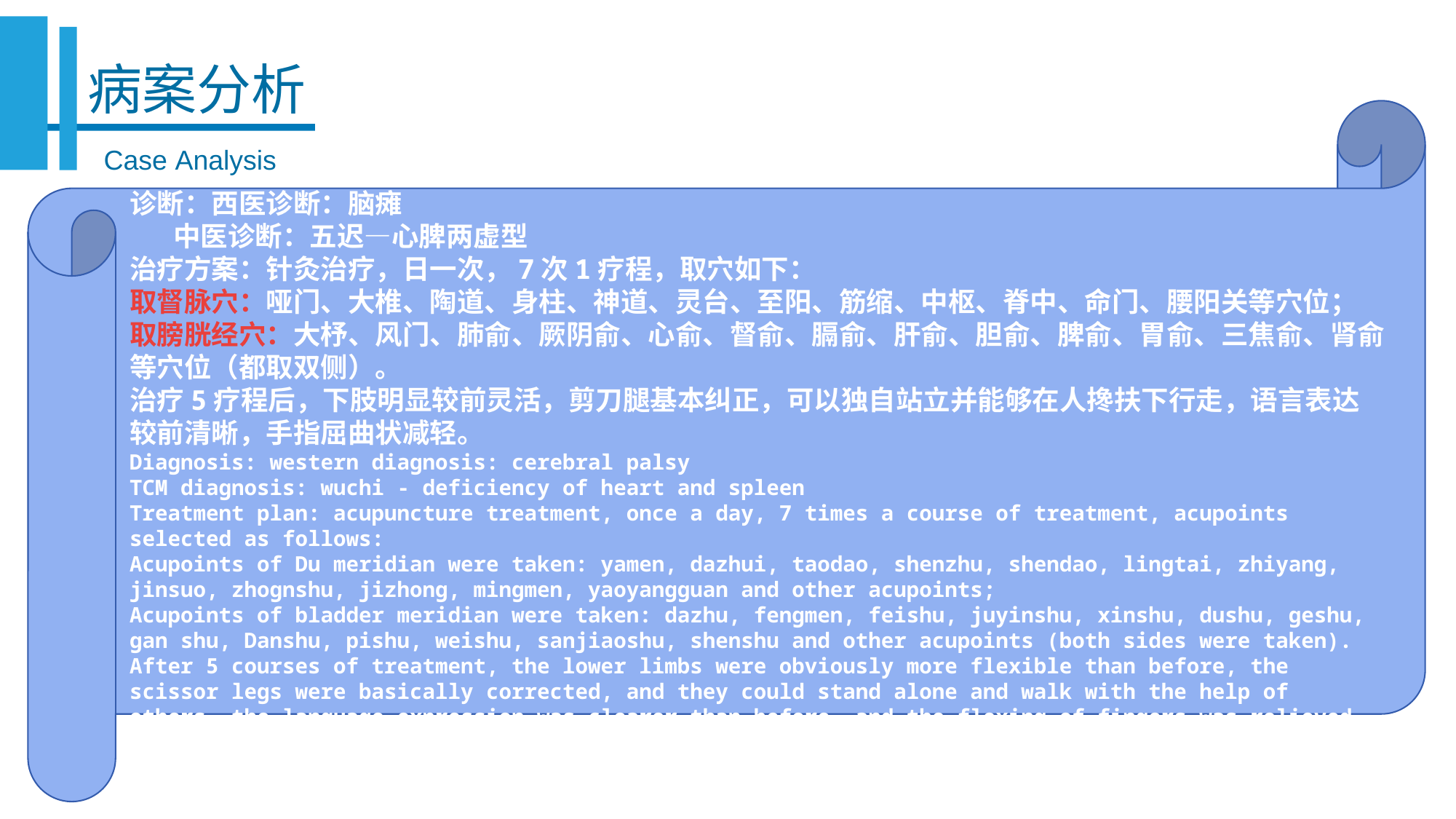

病案分析

诊断：西医诊断：脑瘫
      中医诊断：五迟—心脾两虚型
治疗方案：针灸治疗，日一次，7次1疗程，取穴如下：
取督脉穴：哑门、大椎、陶道、身柱、神道、灵台、至阳、筋缩、中枢、脊中、命门、腰阳关等穴位；
取膀胱经穴：大杼、风门、肺俞、厥阴俞、心俞、督俞、膈俞、肝俞、胆俞、脾俞、胃俞、三焦俞、肾俞等穴位（都取双侧）。
治疗5疗程后，下肢明显较前灵活，剪刀腿基本纠正，可以独自站立并能够在人搀扶下行走，语言表达较前清晰，手指屈曲状减轻。
Diagnosis: western diagnosis: cerebral palsy
TCM diagnosis: wuchi - deficiency of heart and spleen
Treatment plan: acupuncture treatment, once a day, 7 times a course of treatment, acupoints selected as follows:
Acupoints of Du meridian were taken: yamen, dazhui, taodao, shenzhu, shendao, lingtai, zhiyang, jinsuo, zhognshu, jizhong, mingmen, yaoyangguan and other acupoints;
Acupoints of bladder meridian were taken: dazhu, fengmen, feishu, juyinshu, xinshu, dushu, geshu, gan shu, Danshu, pishu, weishu, sanjiaoshu, shenshu and other acupoints (both sides were taken).
After 5 courses of treatment, the lower limbs were obviously more flexible than before, the scissor legs were basically corrected, and they could stand alone and walk with the help of others, the language expression was clearer than before, and the flexing of fingers was relieved.

Case Analysis
天有
三宝